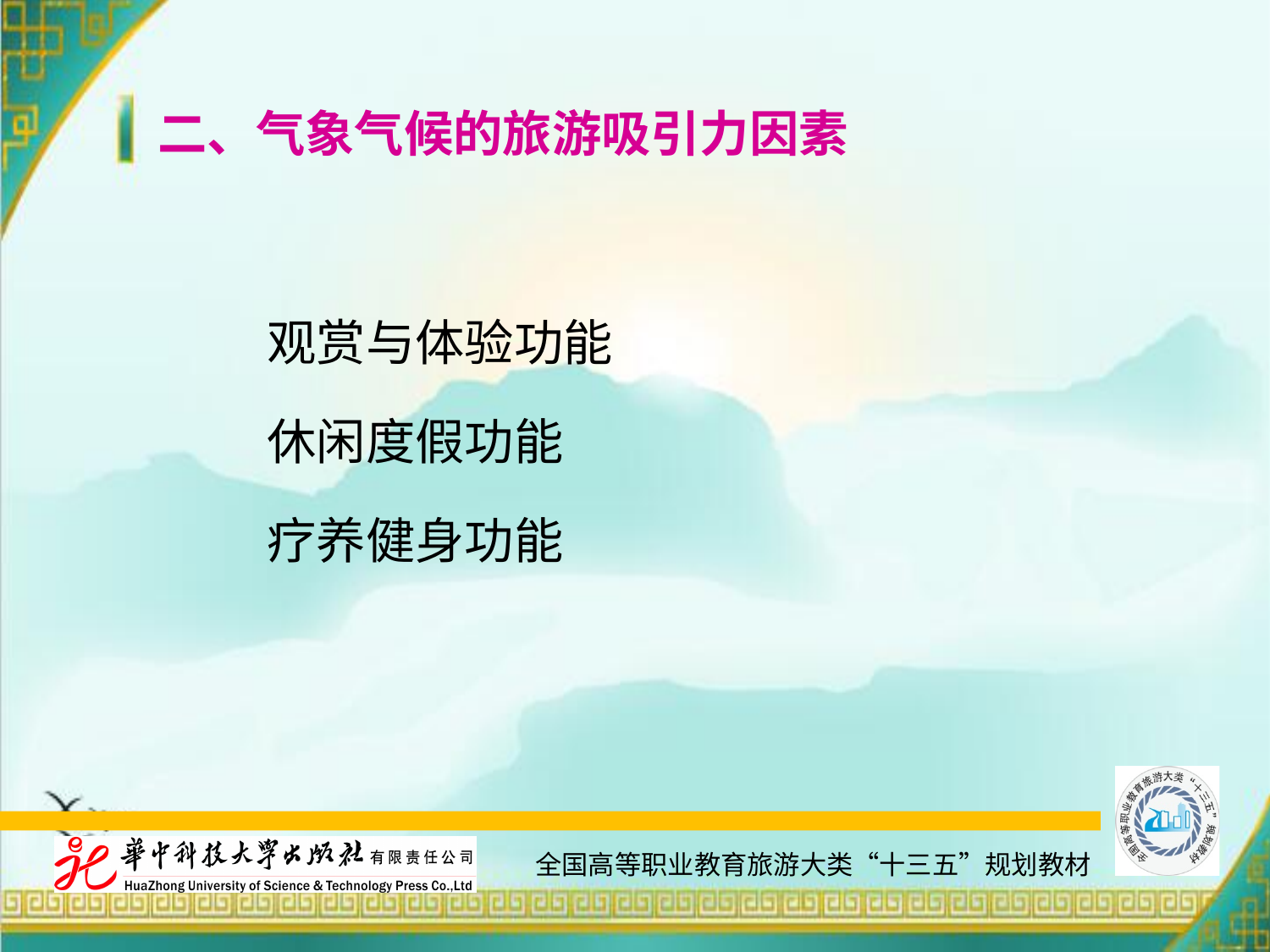

二、气象气候的旅游吸引力因素
观赏与体验功能
休闲度假功能
疗养健身功能